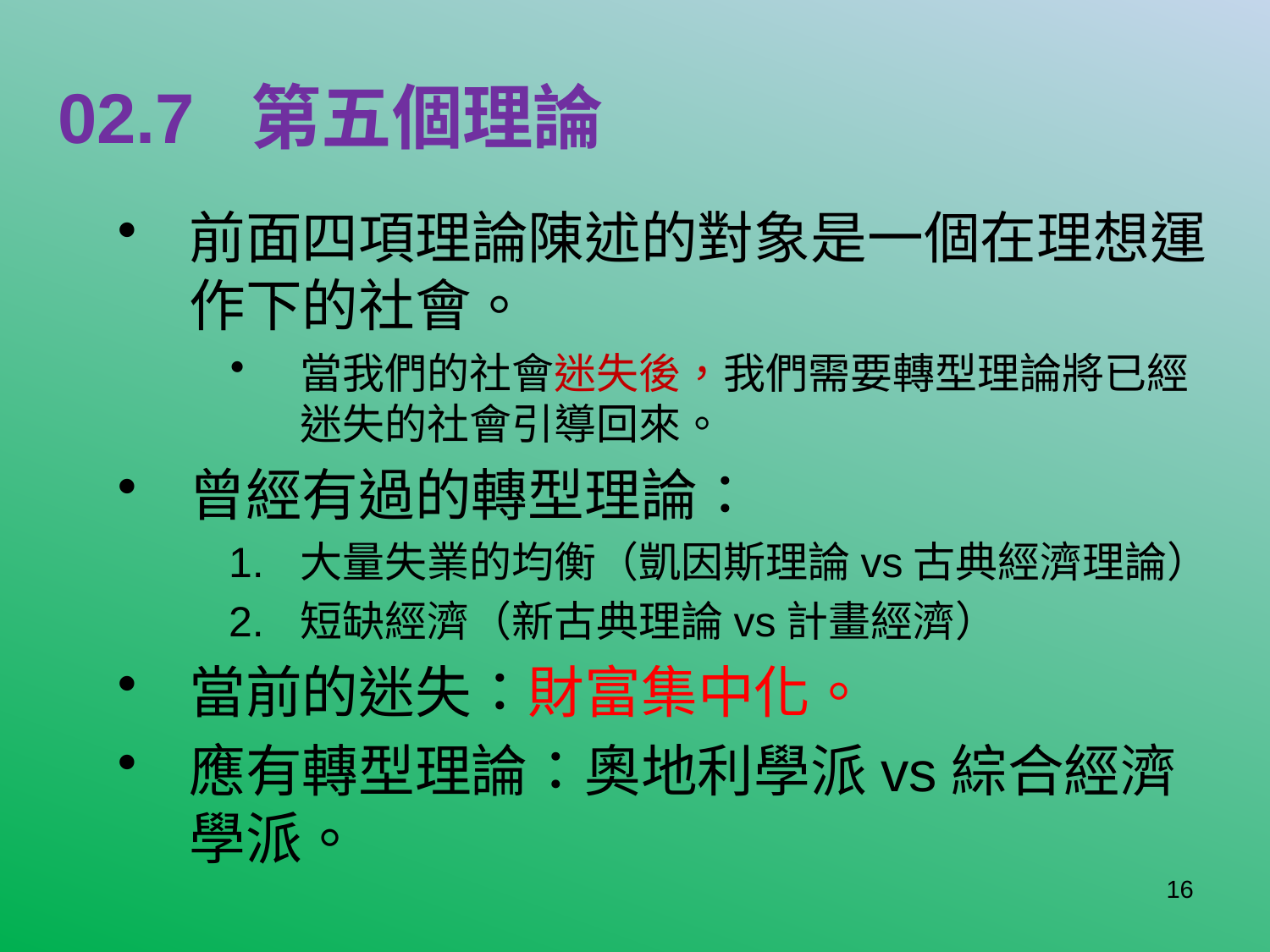

# 02.7  第五個理論
前面四項理論陳述的對象是一個在理想運作下的社會。
當我們的社會迷失後，我們需要轉型理論將已經迷失的社會引導回來。
曾經有過的轉型理論：
大量失業的均衡（凱因斯理論vs古典經濟理論）
短缺經濟（新古典理論vs計畫經濟）
當前的迷失：財富集中化。
應有轉型理論：奧地利學派vs綜合經濟學派。
16